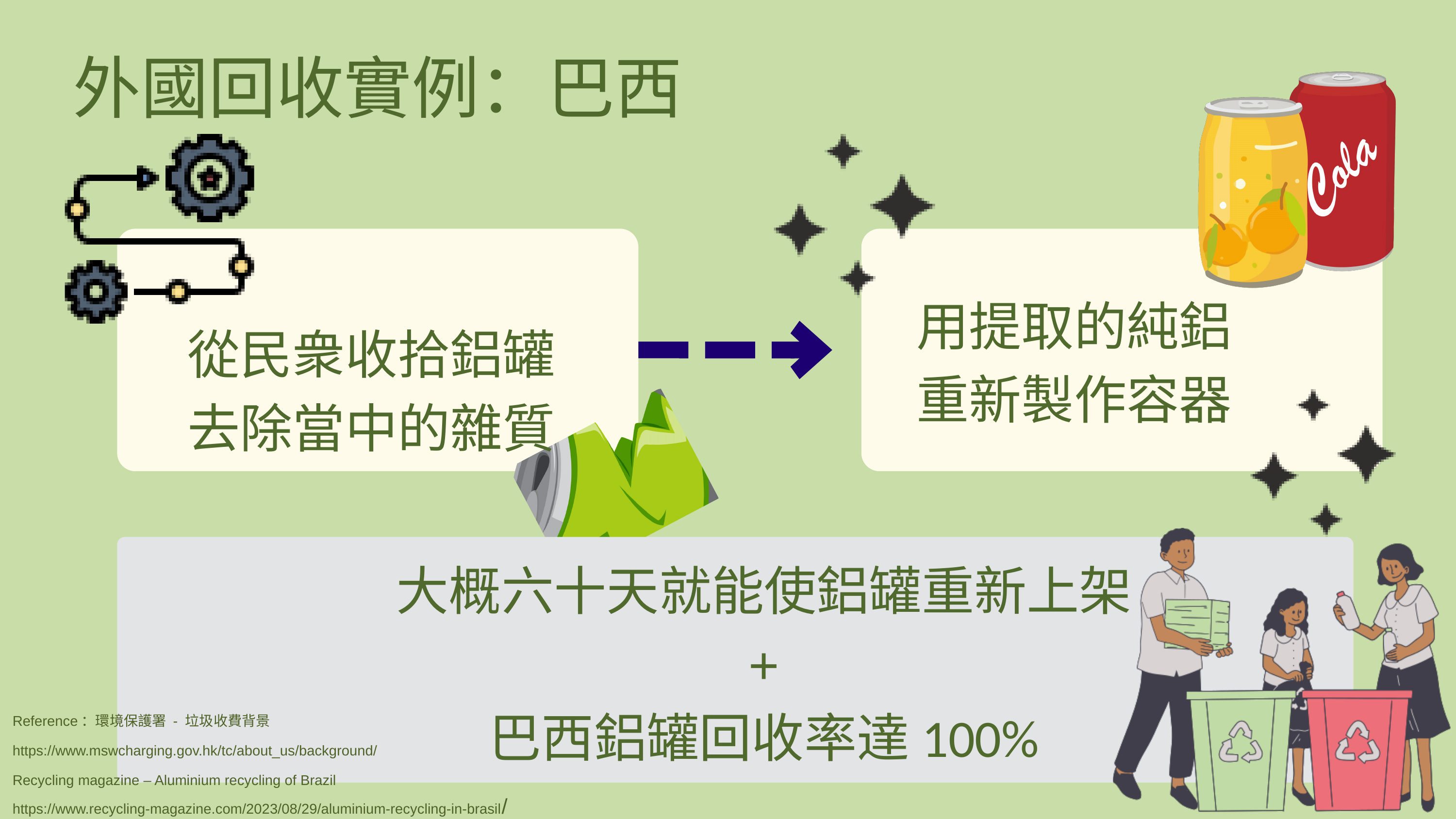

外國回收實例：巴西

用提取的純鋁
重新製作容器
從民衆收拾鋁罐
去除當中的雜質

大概六十天就能使鋁罐重新上架
+
巴西鋁罐回收率達100%
Reference：環境保護署 - 垃圾收費背景
https://www.mswcharging.gov.hk/tc/about_us/background/
Recycling magazine – Aluminium recycling of Brazil
https://www.recycling-magazine.com/2023/08/29/aluminium-recycling-in-brasil/